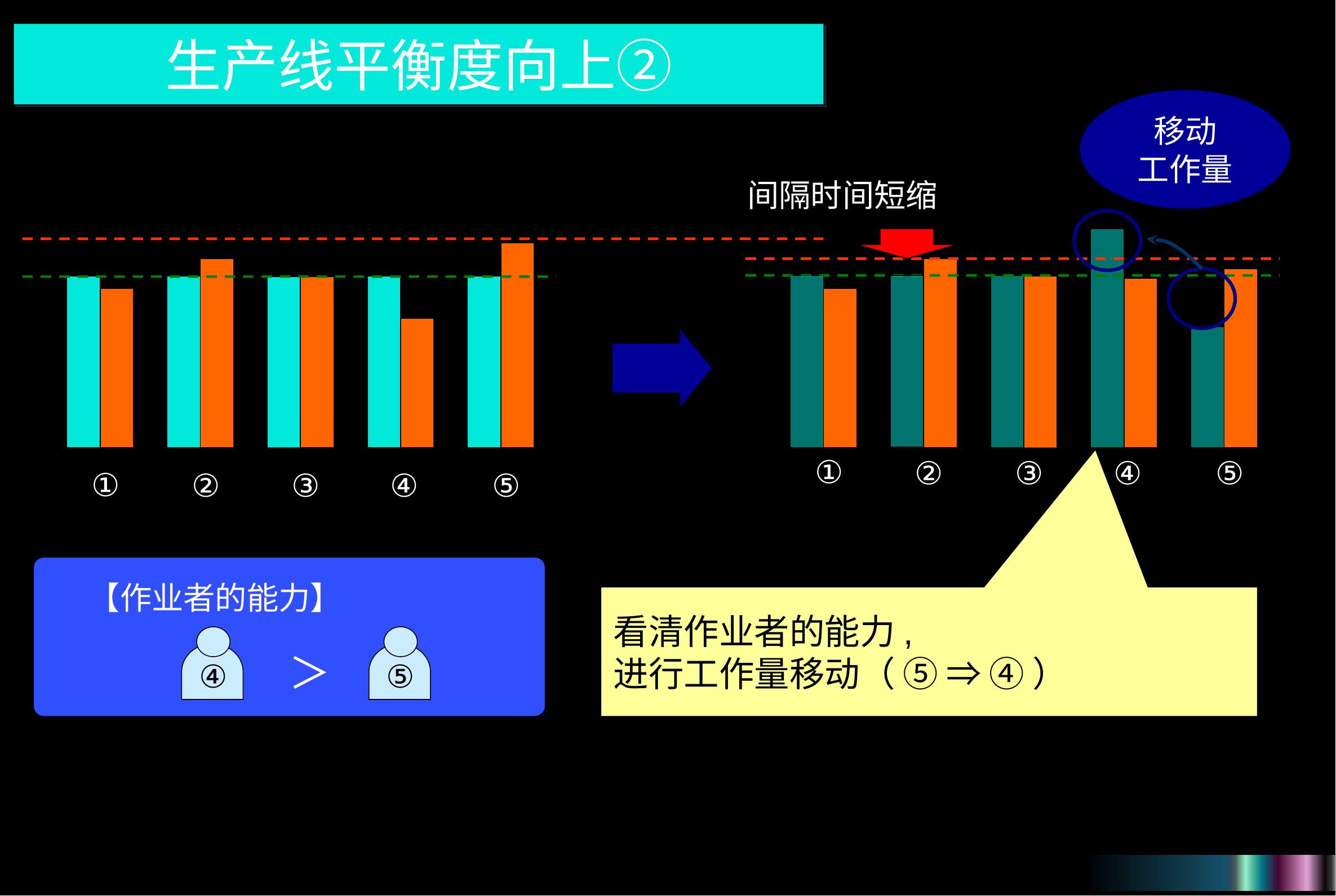

生产线平衡度向上②

移动
工作量
间隔时间短缩

①
②
③
④
⑤

①
②
③
④
⑤

【作业者的能力】

④

⑤
＞
看清作业者的能力,
进行工作量移动（ ⑤ ⇒ ④ ）